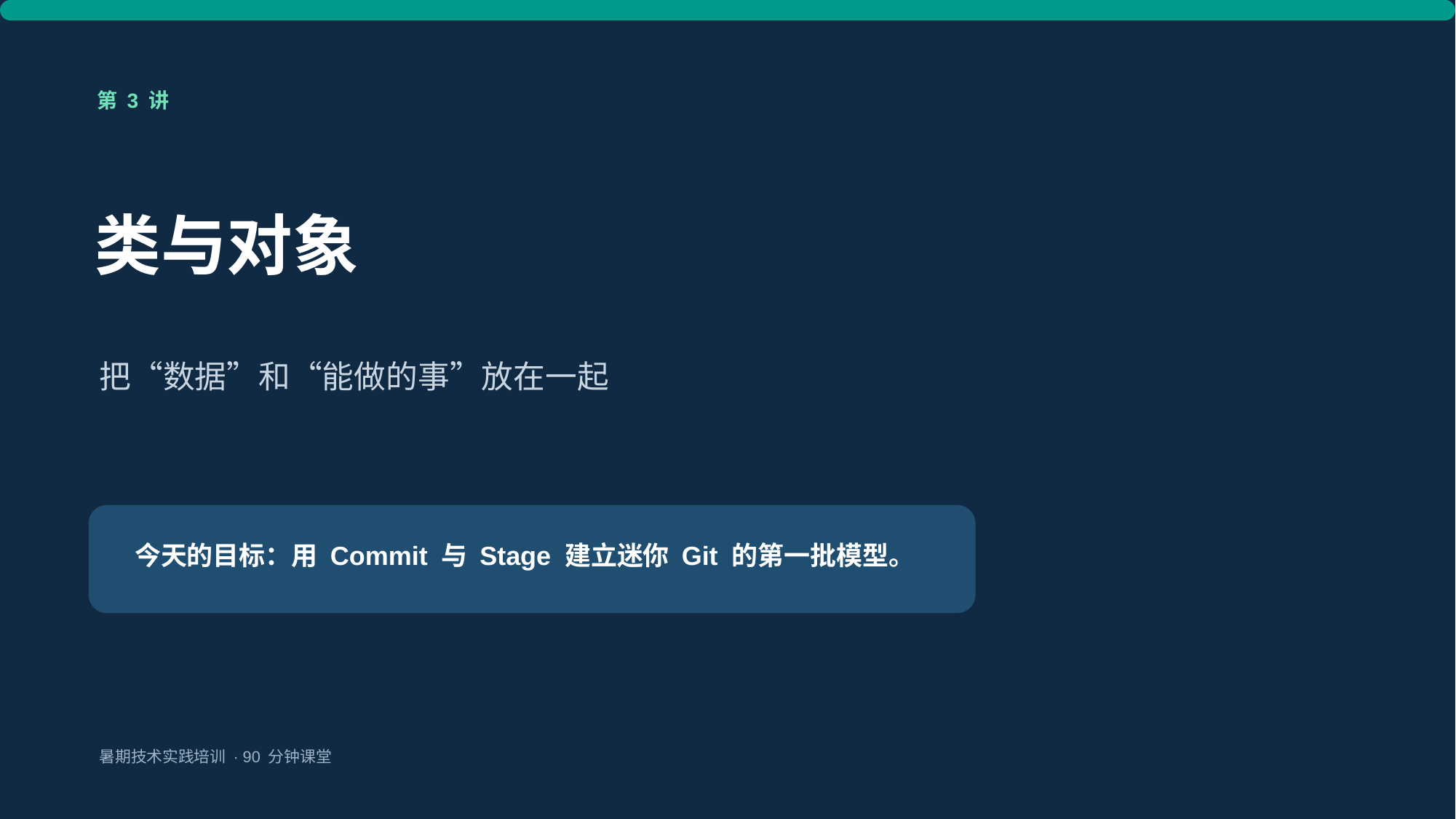

第 3 讲
类与对象
把“数据”和“能做的事”放在一起

今天的目标：用 Commit 与 Stage 建立迷你 Git 的第一批模型。
暑期技术实践培训 · 90 分钟课堂